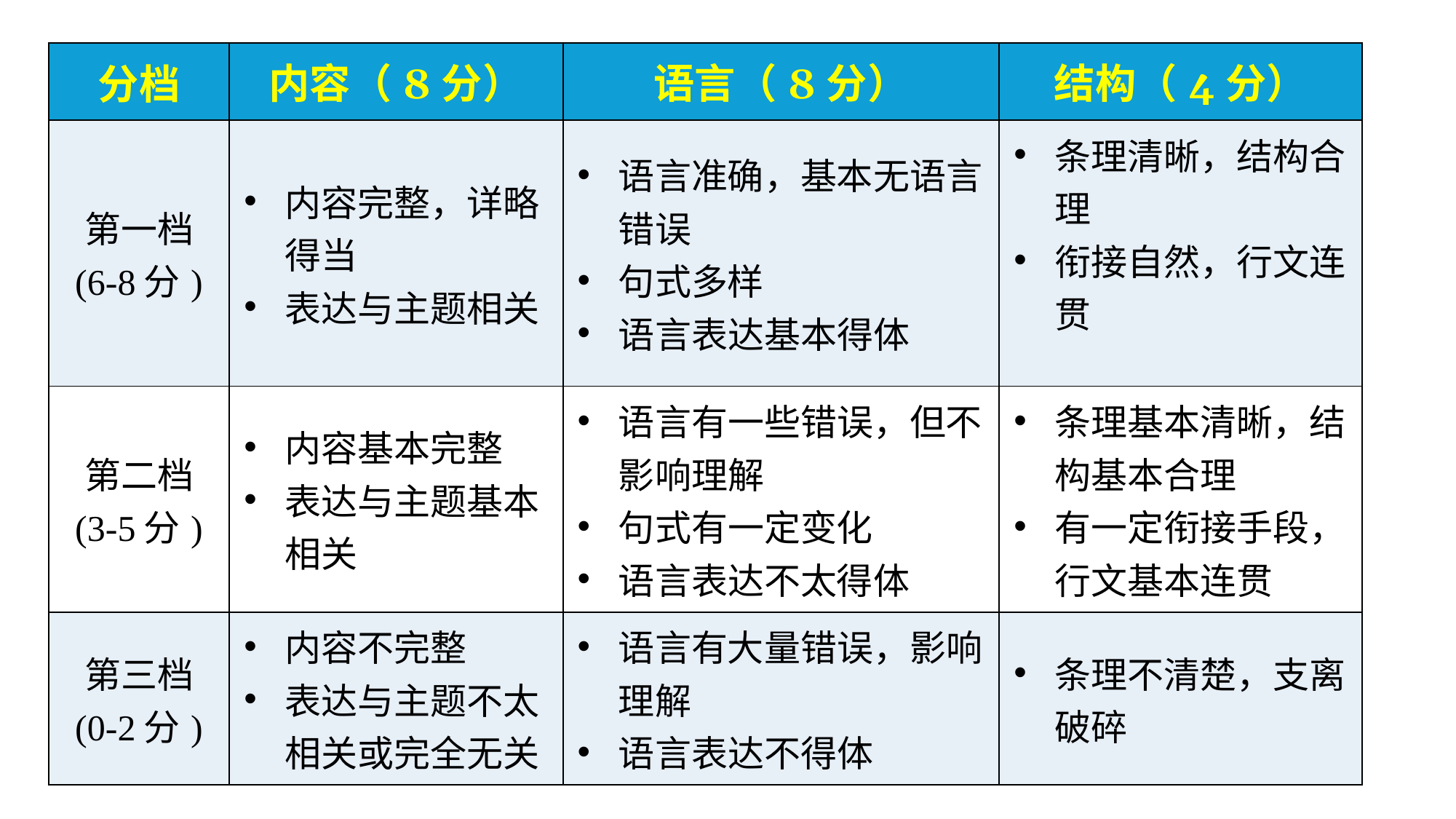

| 分档 | 内容（8分） | 语言（8分） | 结构（4分） |
| --- | --- | --- | --- |
| 第一档 (6-8分) | 内容完整，详略得当 表达与主题相关 | 语言准确，基本无语言错误 句式多样 语言表达基本得体 | 条理清晰，结构合理 衔接自然，行文连贯 |
| 第二档 (3-5分) | 内容基本完整 表达与主题基本相关 | 语言有一些错误，但不影响理解 句式有一定变化 语言表达不太得体 | 条理基本清晰，结构基本合理 有一定衔接手段，行文基本连贯 |
| 第三档 (0-2分) | 内容不完整 表达与主题不太相关或完全无关 | 语言有大量错误，影响理解 语言表达不得体 | 条理不清楚，支离破碎 |